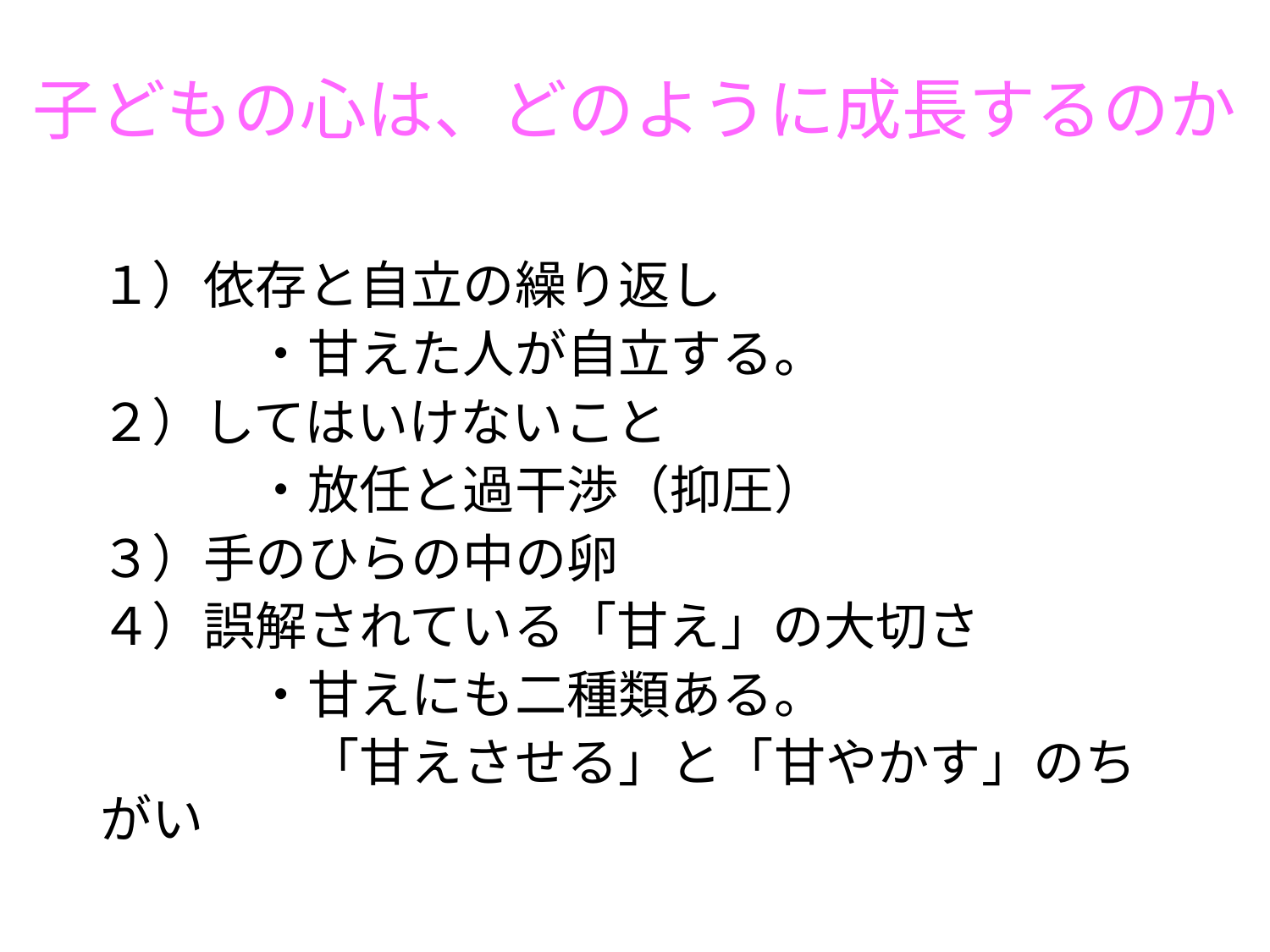

# 子どもの心は、どのように成長するのか
１）依存と自立の繰り返し
　　　・甘えた人が自立する。
２）してはいけないこと
　　　・放任と過干渉（抑圧）
３）手のひらの中の卵
４）誤解されている「甘え」の大切さ
　　　・甘えにも二種類ある。
　　　　「甘えさせる」と「甘やかす」のちがい